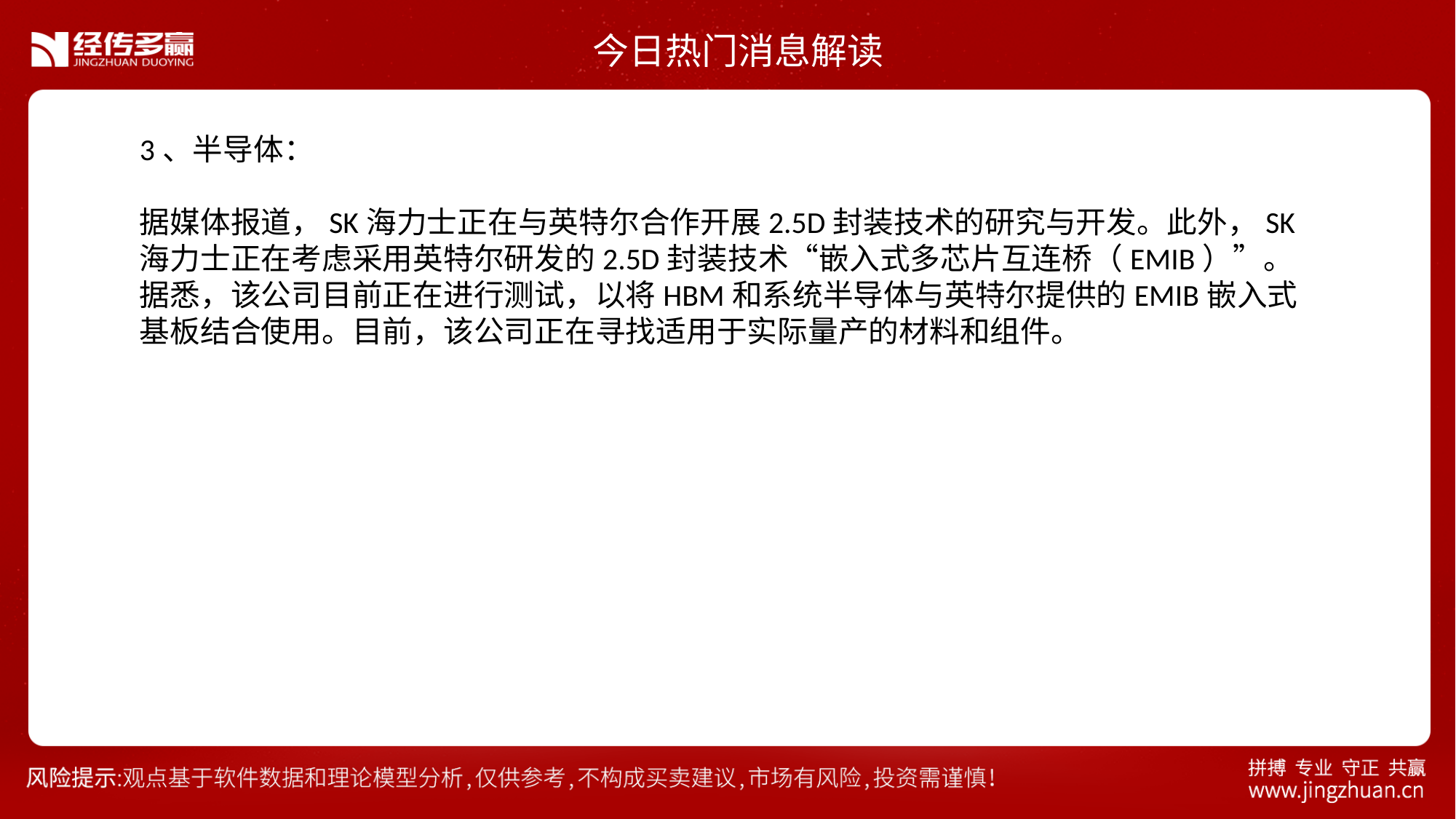

今日热门消息解读
3、半导体：

据媒体报道，SK海力士正在与英特尔合作开展2.5D封装技术的研究与开发。此外，SK海力士正在考虑采用英特尔研发的2.5D封装技术“嵌入式多芯片互连桥（EMIB）”。据悉，该公司目前正在进行测试，以将HBM和系统半导体与英特尔提供的EMIB嵌入式基板结合使用。目前，该公司正在寻找适用于实际量产的材料和组件。